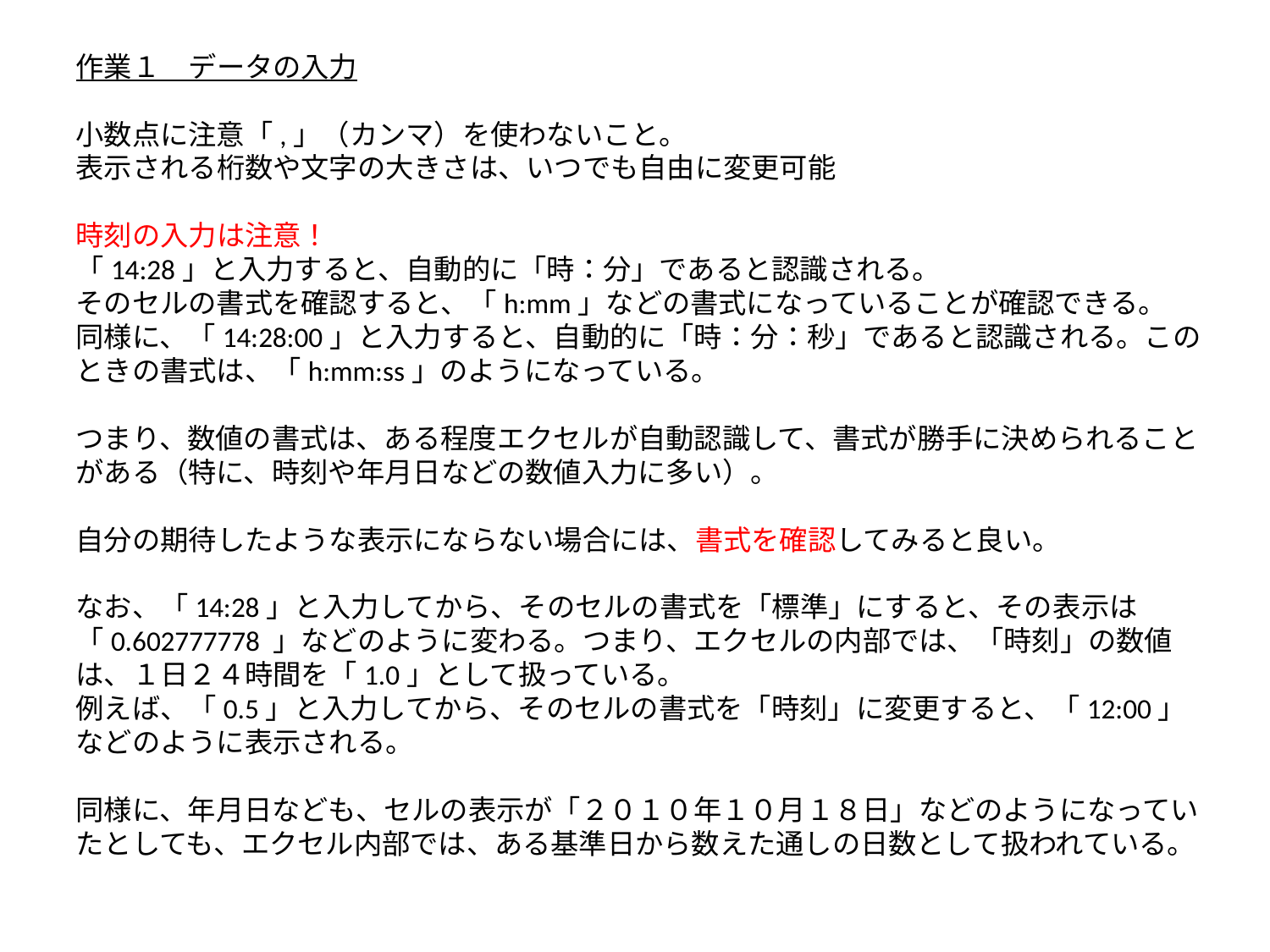

作業１　データの入力

小数点に注意「,」（カンマ）を使わないこと。
表示される桁数や文字の大きさは、いつでも自由に変更可能

時刻の入力は注意！
「14:28」と入力すると、自動的に「時：分」であると認識される。
そのセルの書式を確認すると、「h:mm」などの書式になっていることが確認できる。
同様に、「14:28:00」と入力すると、自動的に「時：分：秒」であると認識される。このときの書式は、「h:mm:ss」のようになっている。

つまり、数値の書式は、ある程度エクセルが自動認識して、書式が勝手に決められることがある（特に、時刻や年月日などの数値入力に多い）。

自分の期待したような表示にならない場合には、書式を確認してみると良い。

なお、「14:28」と入力してから、そのセルの書式を「標準」にすると、その表示は「0.602777778 」などのように変わる。つまり、エクセルの内部では、「時刻」の数値は、１日２４時間を「1.0」として扱っている。
例えば、「0.5」と入力してから、そのセルの書式を「時刻」に変更すると、「12:00」などのように表示される。

同様に、年月日なども、セルの表示が「２０１０年１０月１８日」などのようになっていたとしても、エクセル内部では、ある基準日から数えた通しの日数として扱われている。